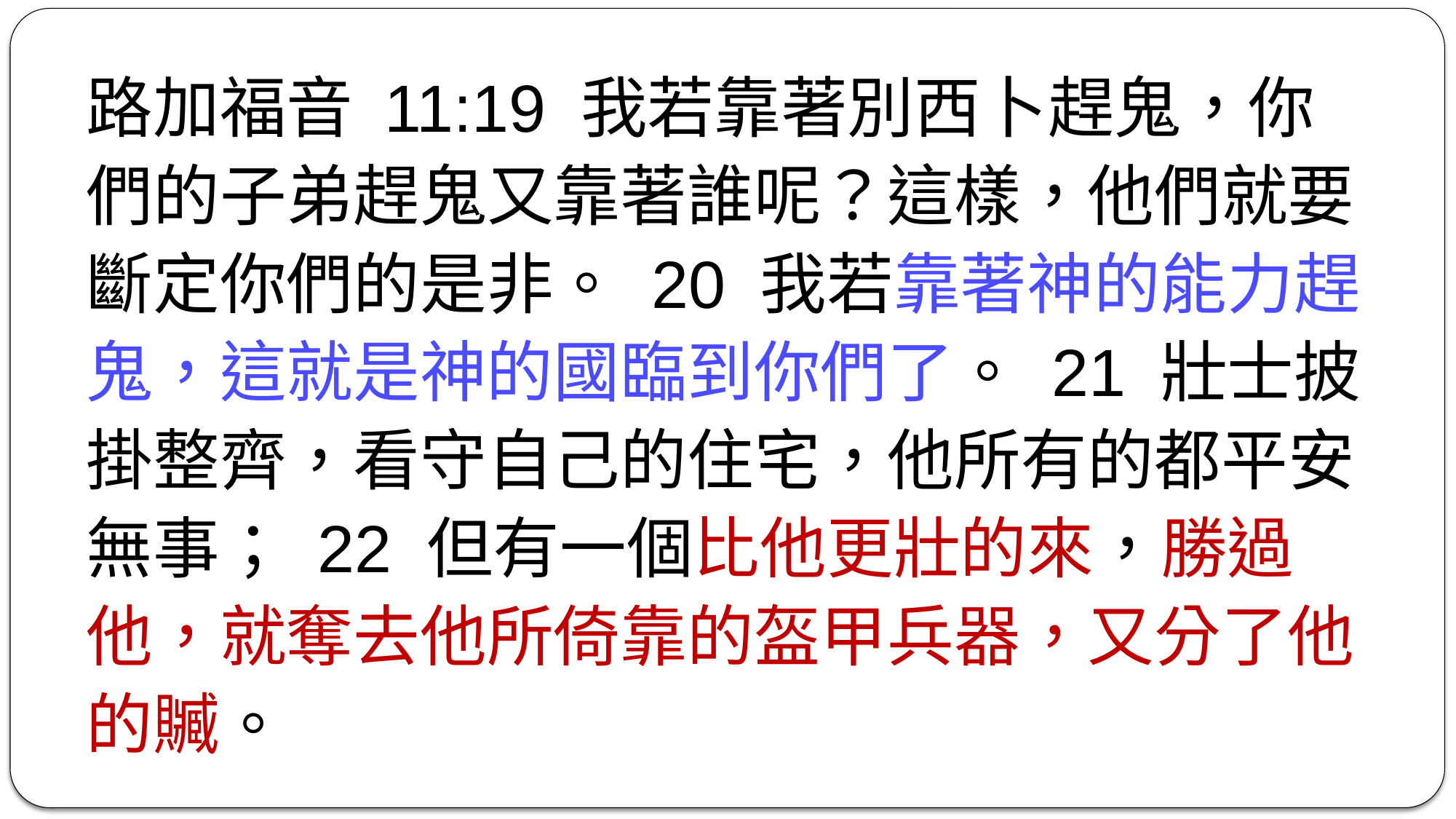

路加福音 11:19 我若靠著別西卜趕鬼，你們的子弟趕鬼又靠著誰呢？這樣，他們就要斷定你們的是非。 20 我若靠著神的能力趕鬼，這就是神的國臨到你們了。 21 壯士披掛整齊，看守自己的住宅，他所有的都平安無事； 22 但有一個比他更壯的來，勝過他，就奪去他所倚靠的盔甲兵器，又分了他的贓。